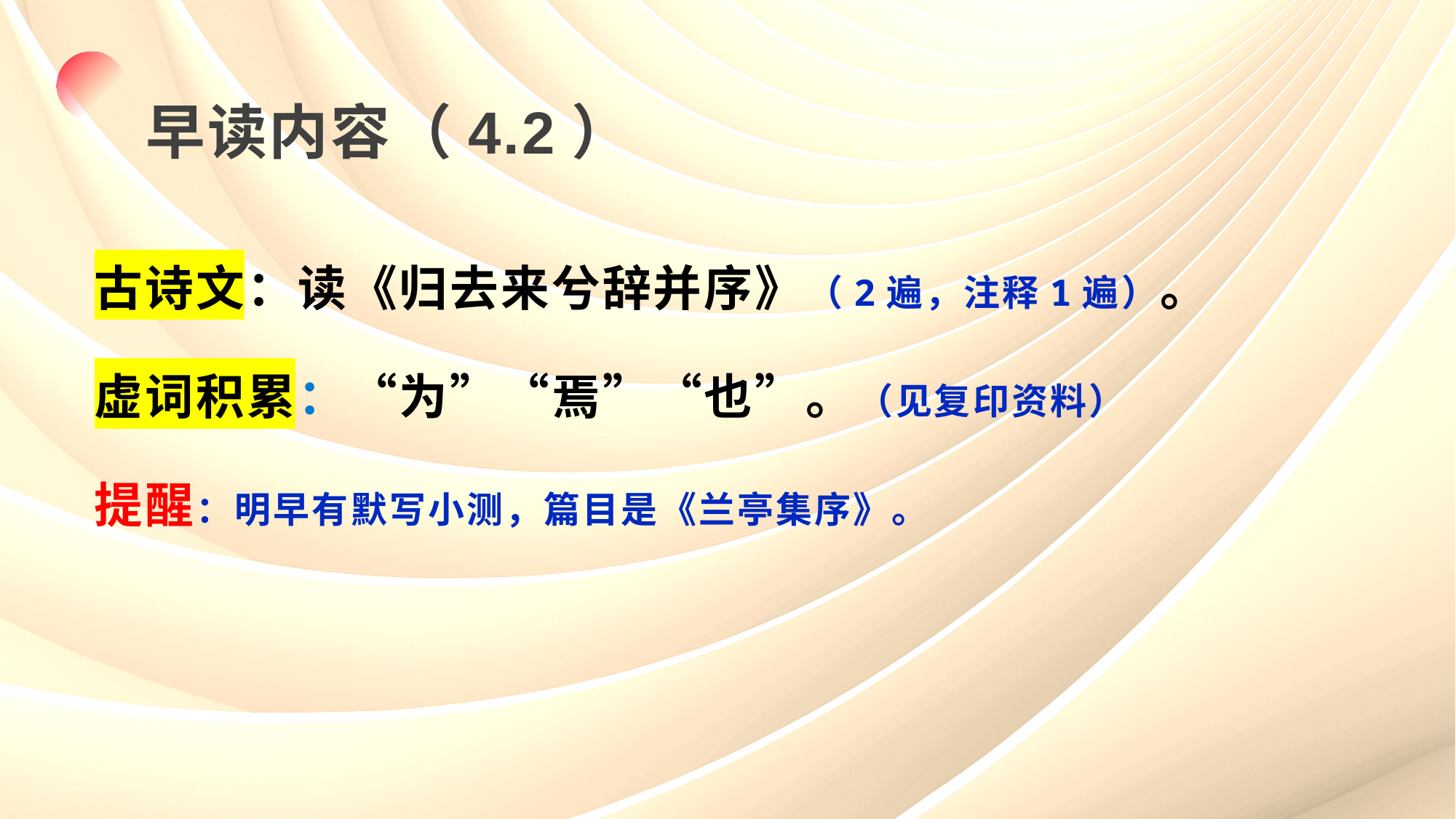

早读内容（4.2）
古诗文：读《归去来兮辞并序》（2遍，注释1遍）。
虚词积累：“为”“焉”“也”。（见复印资料）
提醒：明早有默写小测，篇目是《兰亭集序》。